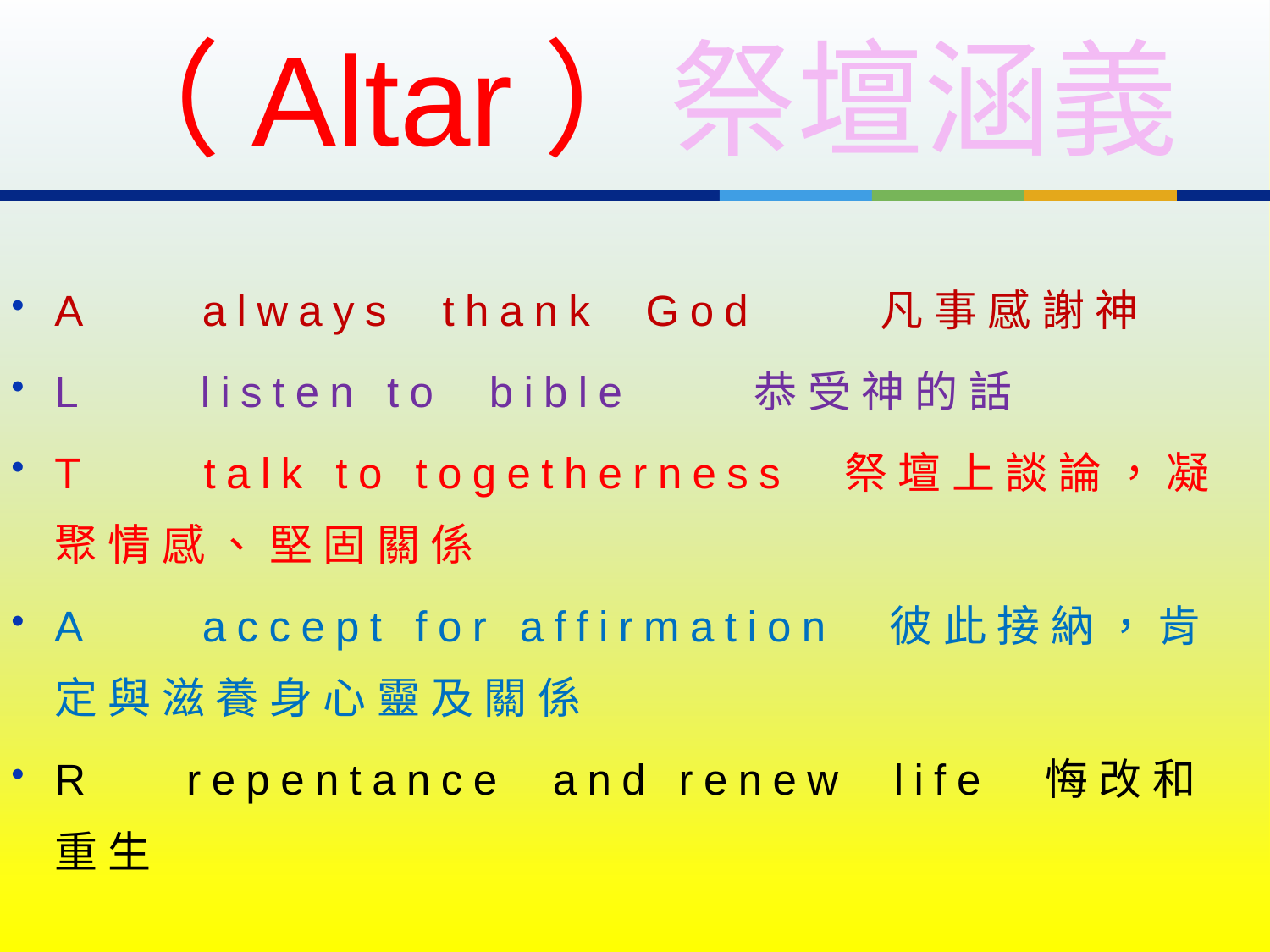

# （Altar）祭壇涵義
A 　 always  thank  God     凡事感謝神
L  　listen to  bible     恭受神的話
T  　talk to togetherness  祭壇上談論，凝聚情感、堅固關係
A 　 accept for affirmation  彼此接納，肯定與滋養身心靈及關係
R 　repentance  and renew  life  悔改和重生